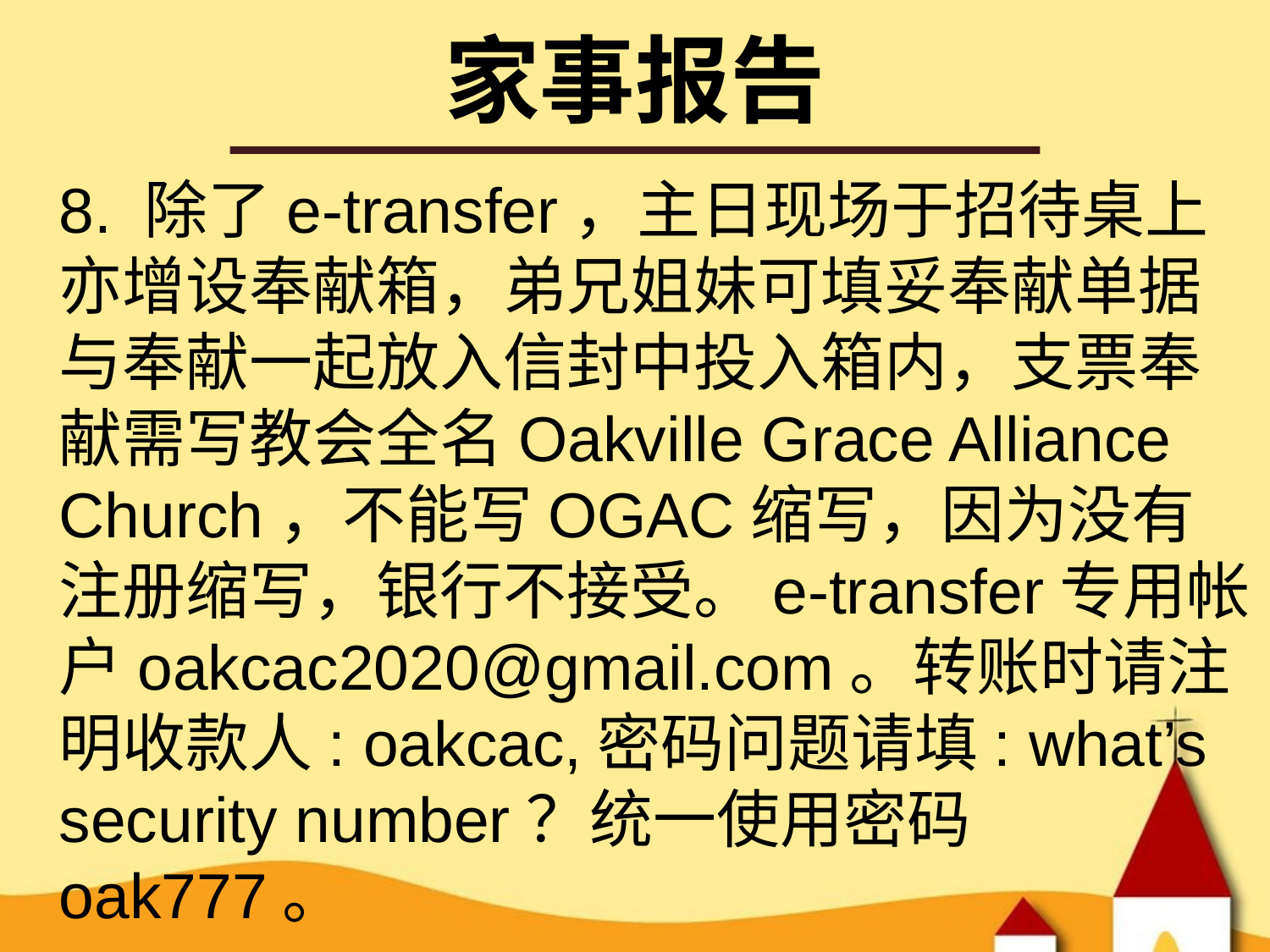

# 家事报告

8. 除了e-transfer，主日现场于招待桌上亦增设奉献箱，弟兄姐妹可填妥奉献单据与奉献一起放入信封中投入箱内，支票奉献需写教会全名Oakville Grace Alliance Church，不能写OGAC缩写，因为没有注册缩写，银行不接受。e-transfer专用帐户oakcac2020@gmail.com。转账时请注明收款人: oakcac,密码问题请填: what’s security number？统一使用密码oak777。